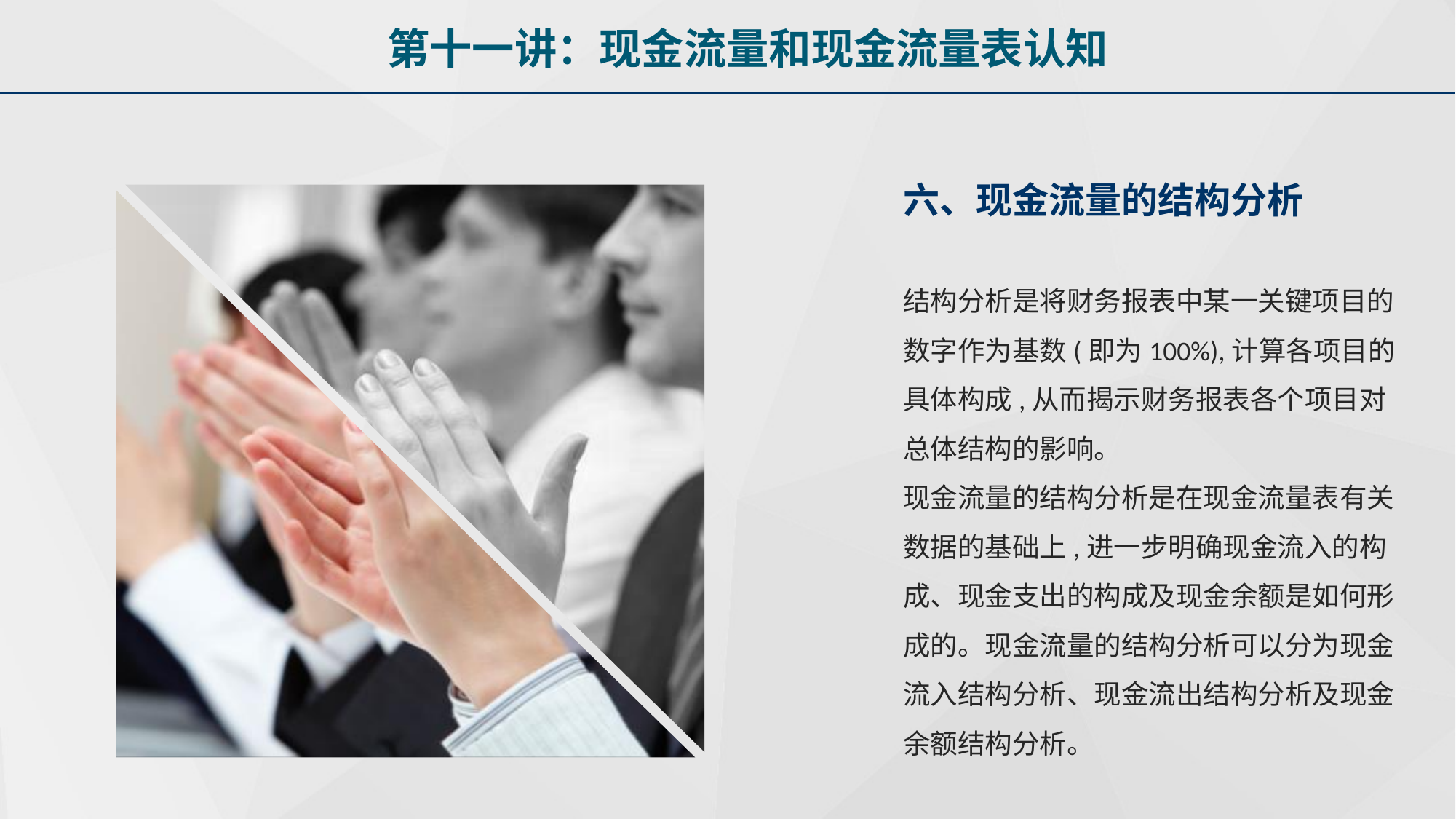

第十一讲：现金流量和现金流量表认知
六、现金流量的结构分析

结构分析是将财务报表中某一关键项目的数字作为基数(即为100%),计算各项目的具体构成,从而揭示财务报表各个项目对总体结构的影响。
现金流量的结构分析是在现金流量表有关数据的基础上,进一步明确现金流入的构成、现金支出的构成及现金余额是如何形成的。现金流量的结构分析可以分为现金流入结构分析、现金流出结构分析及现金余额结构分析。